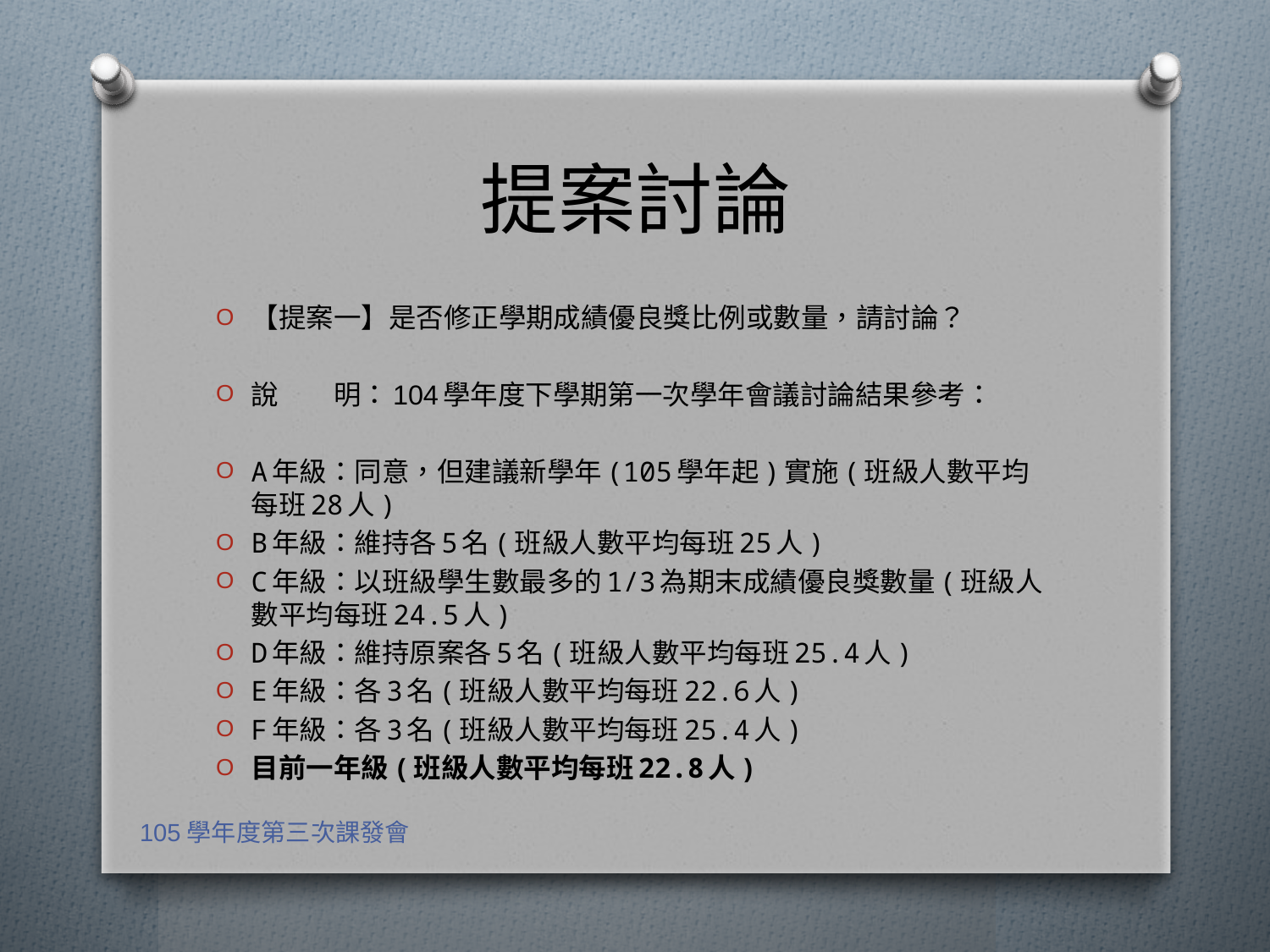

# 提案討論
【提案一】是否修正學期成績優良獎比例或數量，請討論？

說    明：104學年度下學期第一次學年會議討論結果參考：

A年級：同意，但建議新學年(105學年起)實施(班級人數平均每班28人)
B年級：維持各5名(班級人數平均每班25人)
C年級：以班級學生數最多的1/3為期末成績優良獎數量(班級人數平均每班24.5人)
D年級：維持原案各5名(班級人數平均每班25.4人)
E年級：各3名(班級人數平均每班22.6人)
F年級：各3名(班級人數平均每班25.4人)
目前一年級(班級人數平均每班22.8人)
105學年度第三次課發會